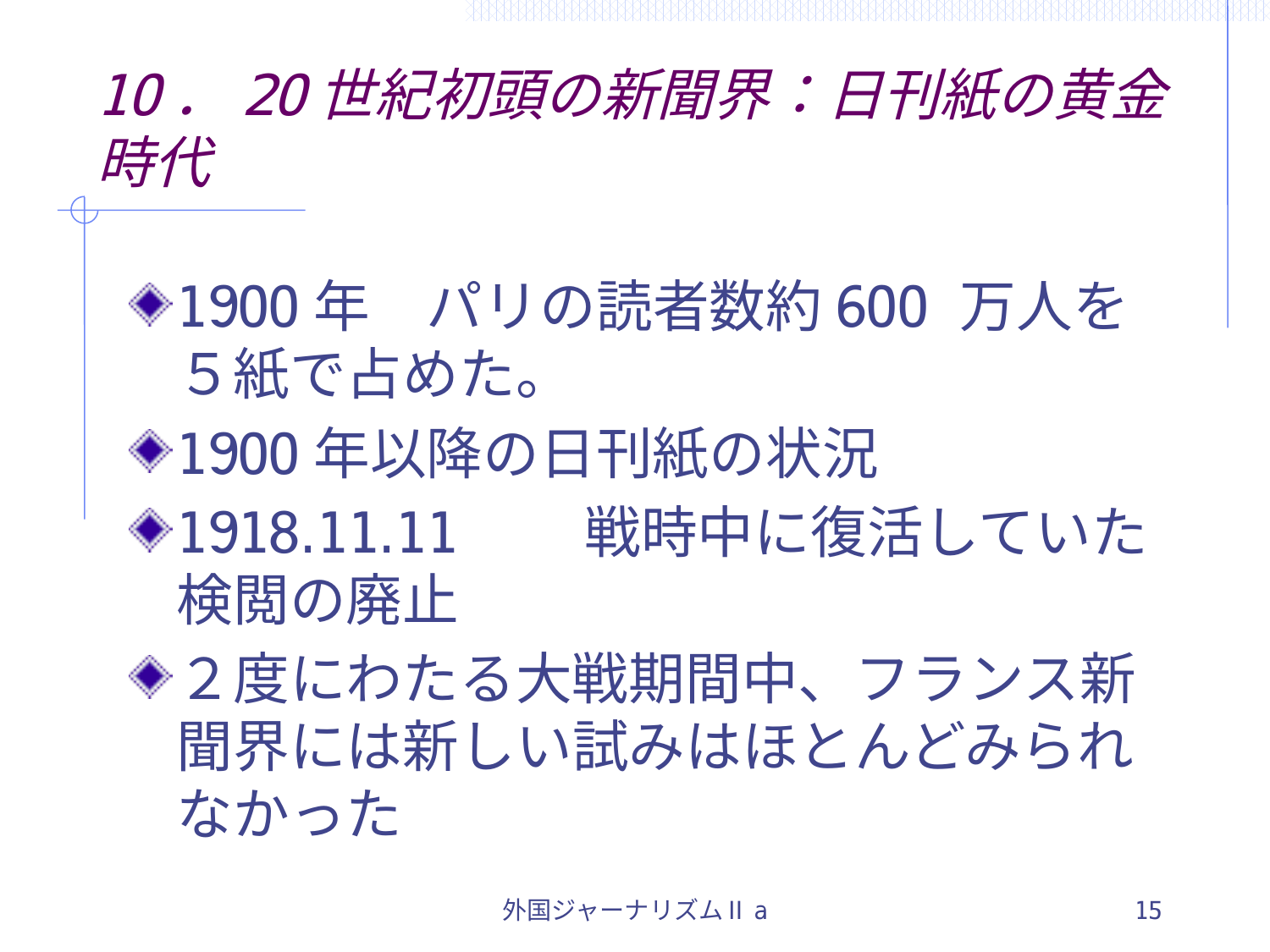

# 10．20世紀初頭の新聞界：日刊紙の黄金時代
1900年　パリの読者数約600 万人を５紙で占めた。
1900年以降の日刊紙の状況
1918.11.11　　戦時中に復活していた検閲の廃止
２度にわたる大戦期間中、フランス新聞界には新しい試みはほとんどみられなかった
外国ジャーナリズムⅡa
15